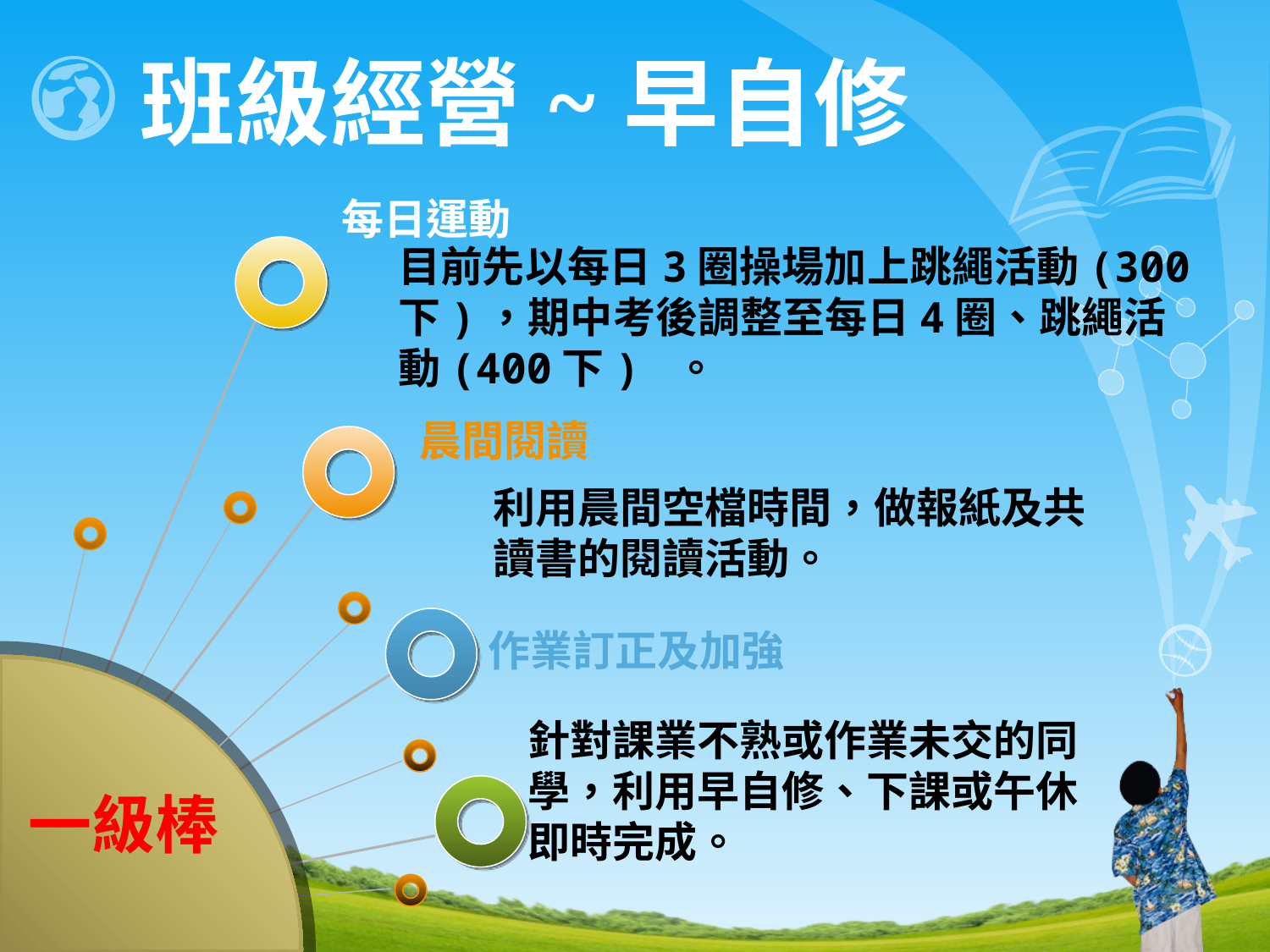

# 班級經營~早自修
每日運動
目前先以每日3圈操場加上跳繩活動(300下)，期中考後調整至每日4圈、跳繩活動(400下) 。

晨間閱讀

利用晨間空檔時間，做報紙及共讀書的閱讀活動。

作業訂正及加強

針對課業不熟或作業未交的同
學，利用早自修、下課或午休即時完成。

一級棒

www.themegallery.com